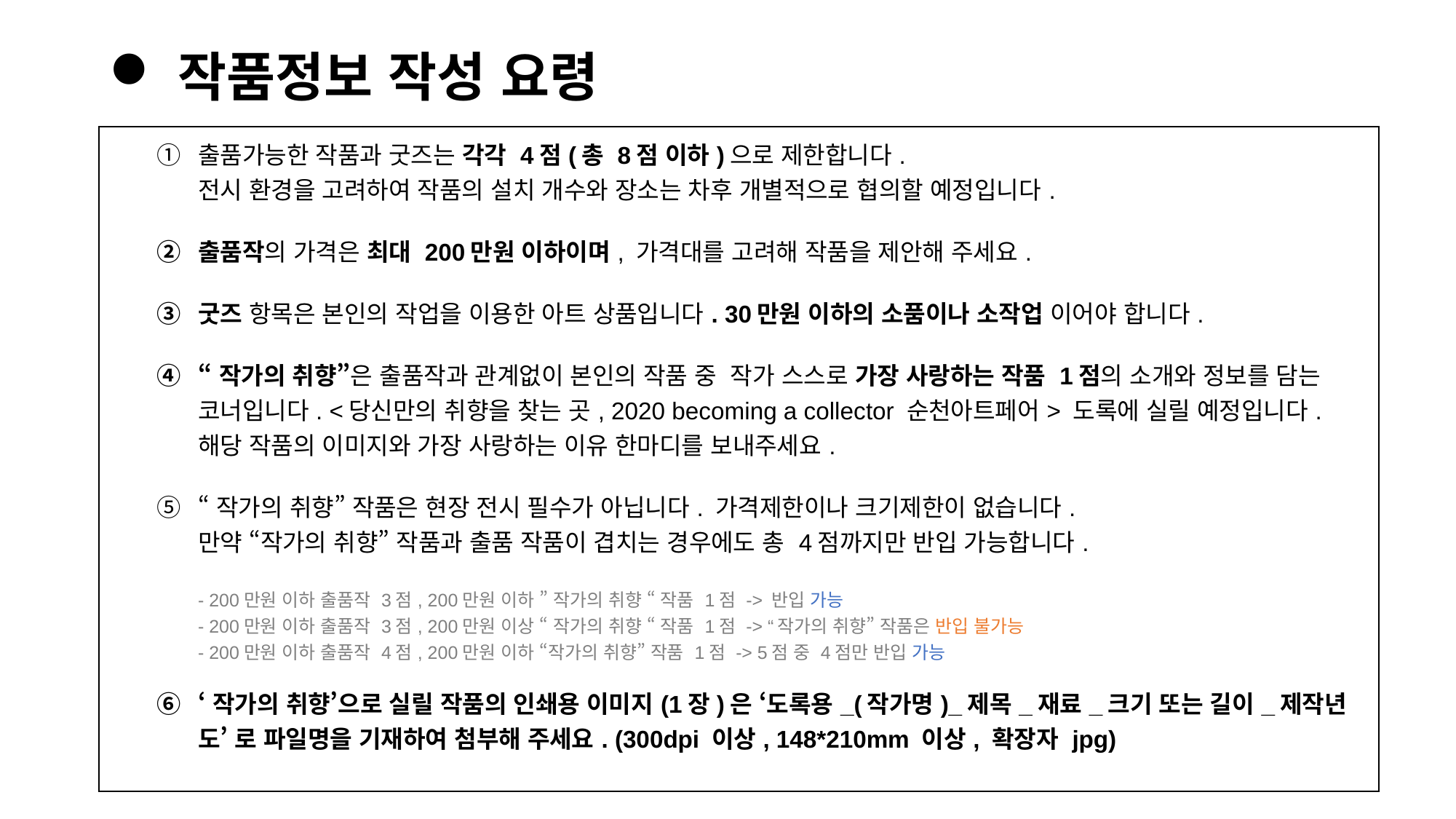

# 작품정보 작성 요령
| 출품가능한 작품과 굿즈는 각각 4점(총 8점 이하)으로 제한합니다. 전시 환경을 고려하여 작품의 설치 개수와 장소는 차후 개별적으로 협의할 예정입니다.  출품작의 가격은 최대 200만원 이하이며, 가격대를 고려해 작품을 제안해 주세요. 굿즈 항목은 본인의 작업을 이용한 아트 상품입니다. 30만원 이하의 소품이나 소작업 이어야 합니다. “작가의 취향”은 출품작과 관계없이 본인의 작품 중  작가 스스로 가장 사랑하는 작품 1점의 소개와 정보를 담는 코너입니다. <당신만의 취향을 찾는 곳, 2020 becoming a collector 순천아트페어> 도록에 실릴 예정입니다. 해당 작품의 이미지와 가장 사랑하는 이유 한마디를 보내주세요. “작가의 취향” 작품은 현장 전시 필수가 아닙니다. 가격제한이나 크기제한이 없습니다. 만약 “작가의 취향” 작품과 출품 작품이 겹치는 경우에도 총 4점까지만 반입 가능합니다. - 200만원 이하 출품작 3점, 200만원 이하 ” 작가의 취향 “ 작품 1점 -> 반입 가능 - 200만원 이하 출품작 3점, 200만원 이상 “ 작가의 취향 “ 작품 1점 -> “작가의 취향” 작품은 반입 불가능 - 200만원 이하 출품작 4점, 200만원 이하 “작가의 취향” 작품 1점 -> 5점 중 4점만 반입 가능 ‘작가의 취향’으로 실릴 작품의 인쇄용 이미지(1장)은 ‘도록용\_(작가명)\_제목\_재료\_크기 또는 길이\_제작년도’ 로 파일명을 기재하여 첨부해 주세요. (300dpi 이상, 148\*210mm 이상, 확장자 jpg) |
| --- |